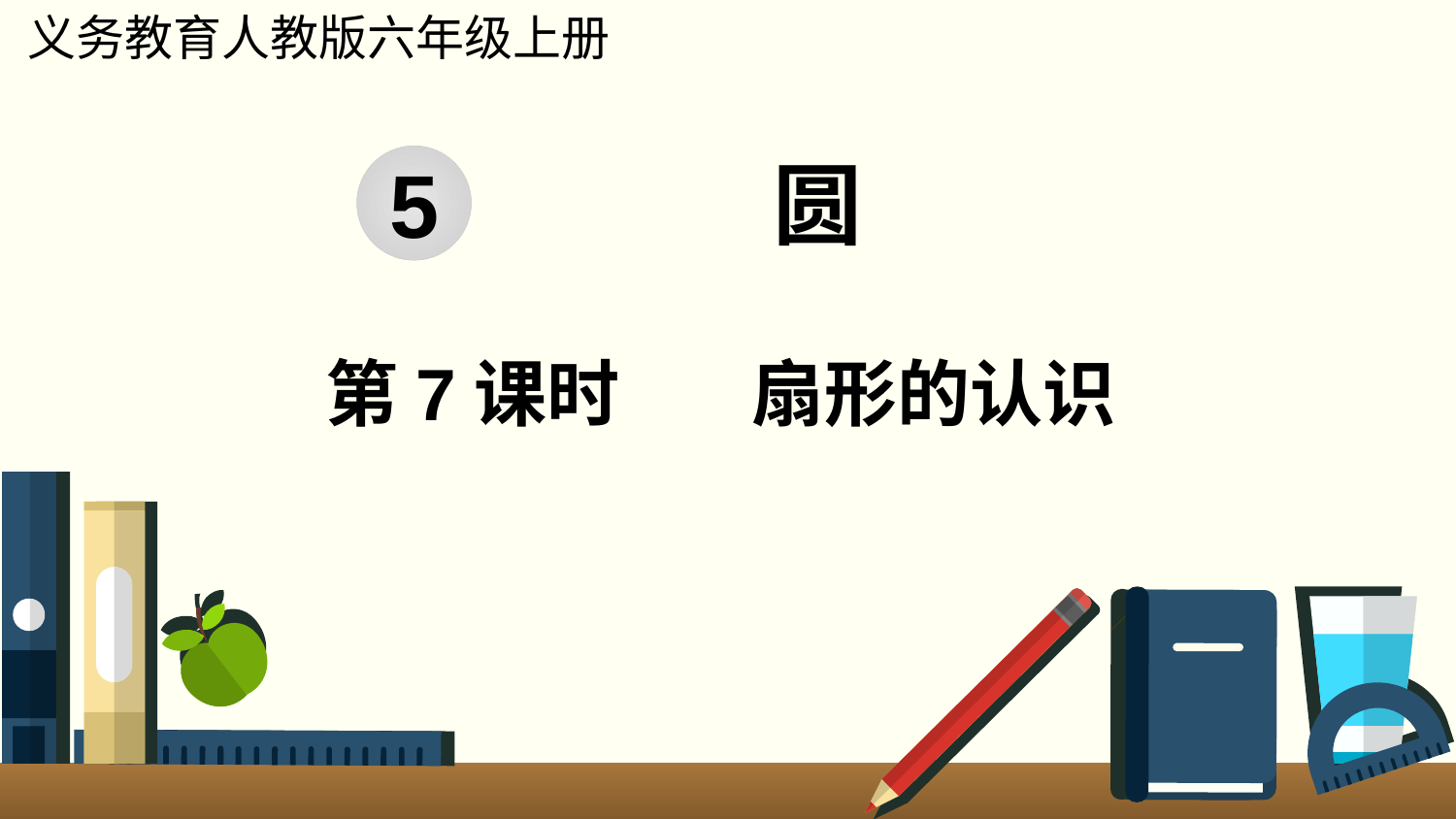

义务教育人教版六年级上册
圆
5
第7课时        扇形的认识
www.youyi100.com
www.youyi100.com
www.youyi100.com
www.youyi100.com
www.youyi100.com
www.youyi100.com
www.youyi100.com
www.youyi100.com
www.youyi100.com

优翼